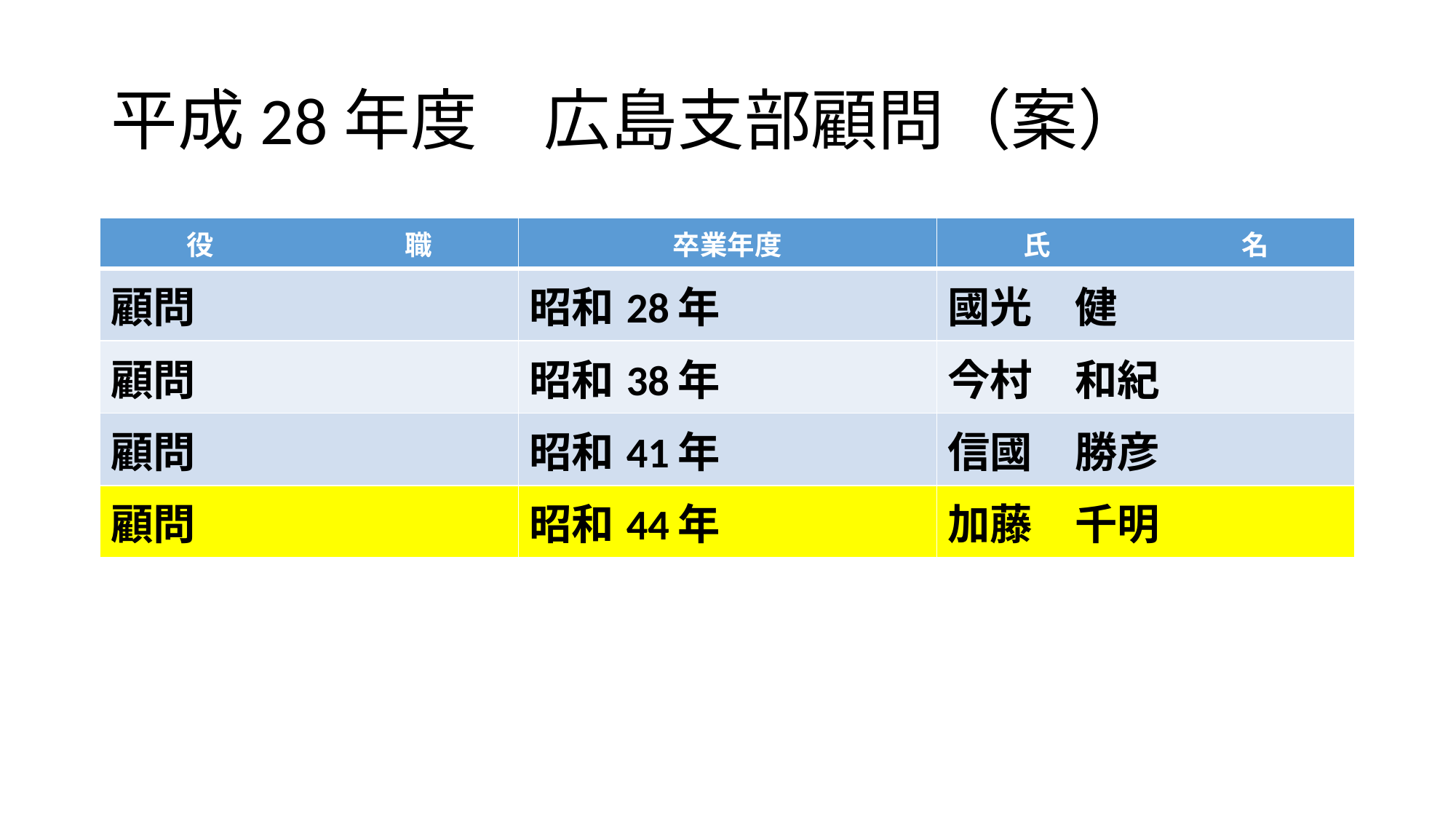

# 平成28年度　広島支部顧問（案）
| 役　　　　　　　職 | 卒業年度 | 氏　　　　　　　名 |
| --- | --- | --- |
| 顧問 | 昭和28年 | 國光　健 |
| 顧問 | 昭和38年 | 今村　和紀 |
| 顧問 | 昭和41年 | 信國　勝彦 |
| 顧問 | 昭和44年 | 加藤　千明 |